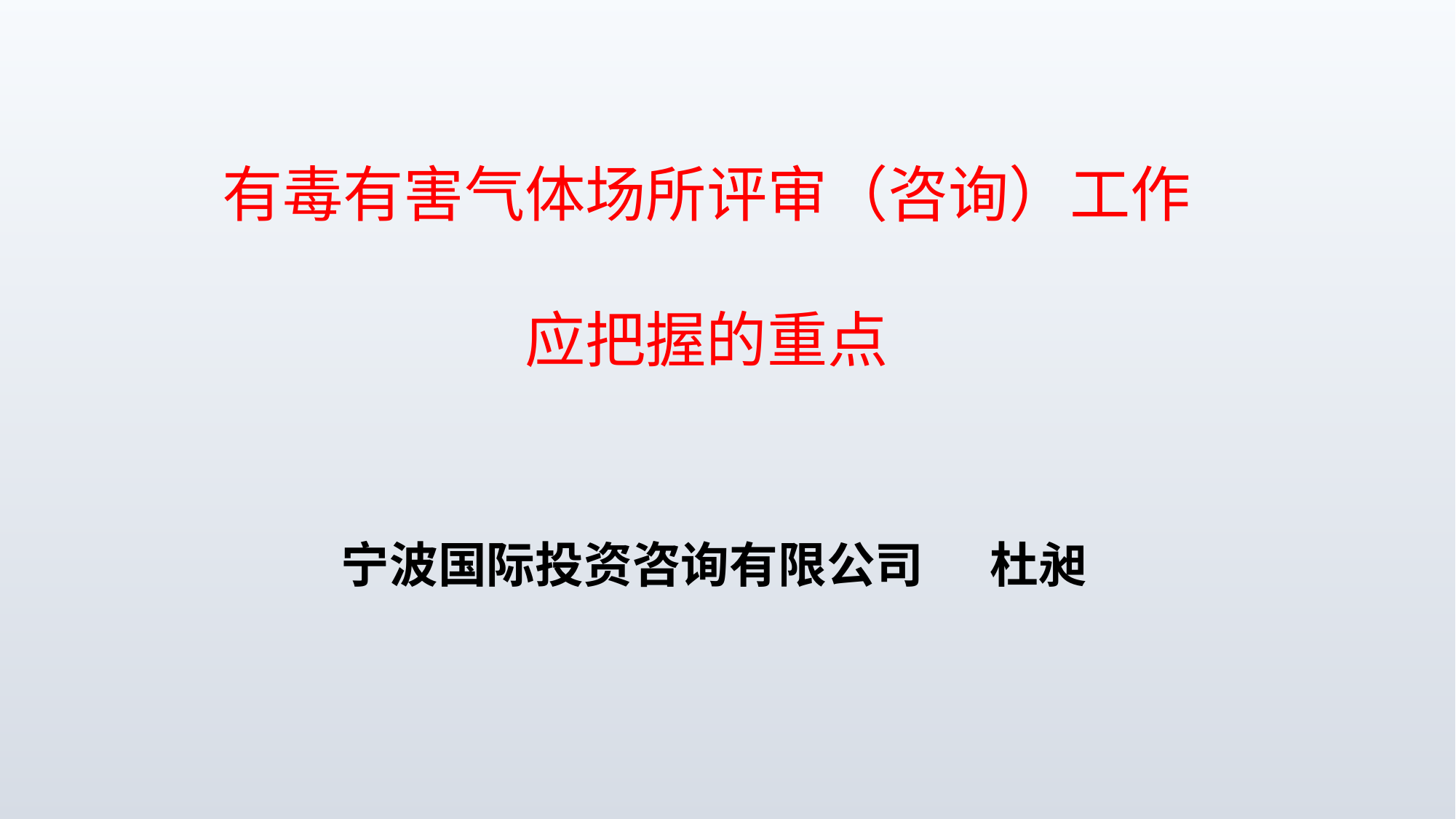

# 有毒有害气体场所评审（咨询）工作 应把握的重点
宁波国际投资咨询有限公司      杜昶